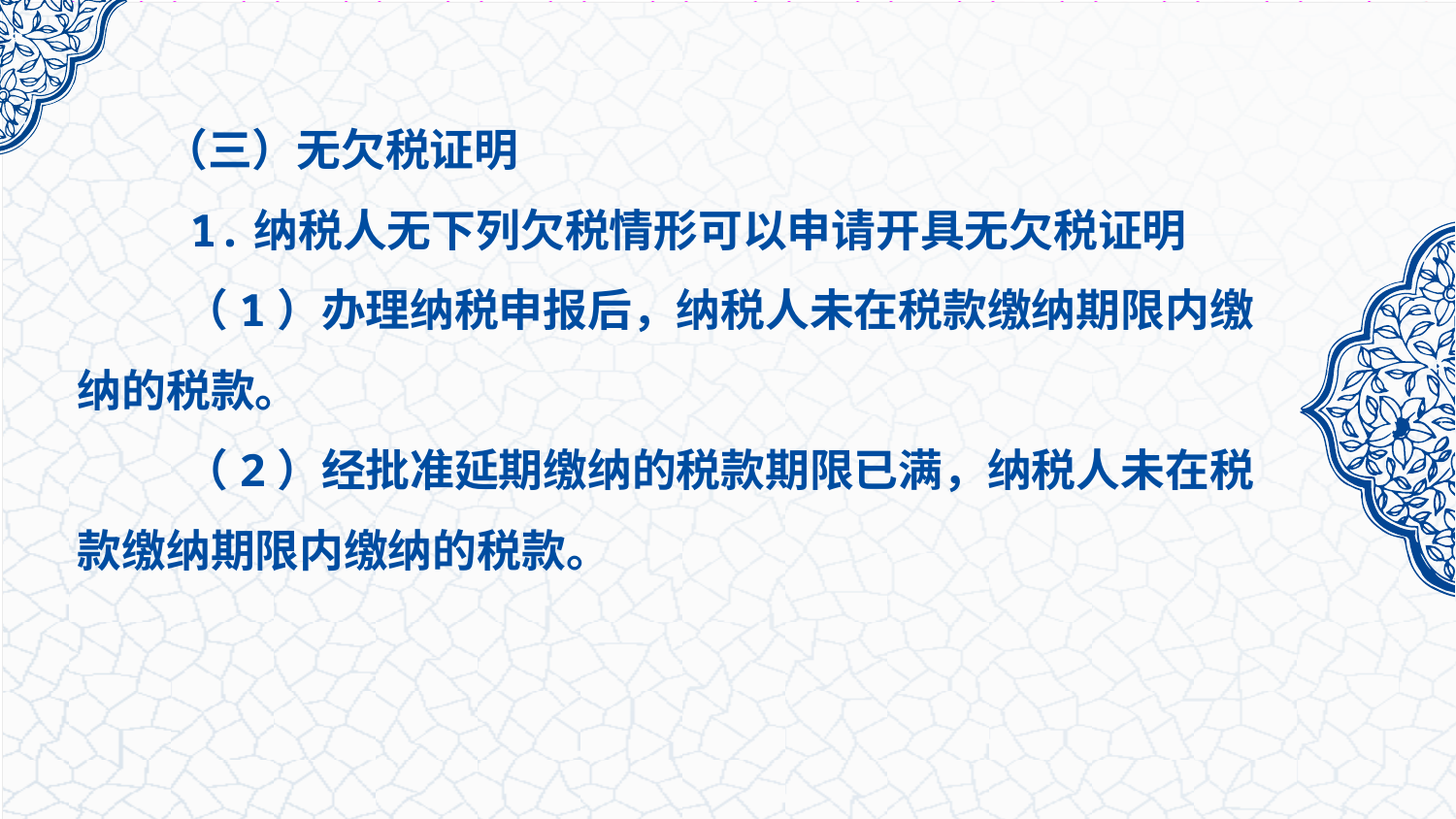

（三）无欠税证明
 1.纳税人无下列欠税情形可以申请开具无欠税证明
 （1）办理纳税申报后，纳税人未在税款缴纳期限内缴纳的税款。
 （2）经批准延期缴纳的税款期限已满，纳税人未在税款缴纳期限内缴纳的税款。